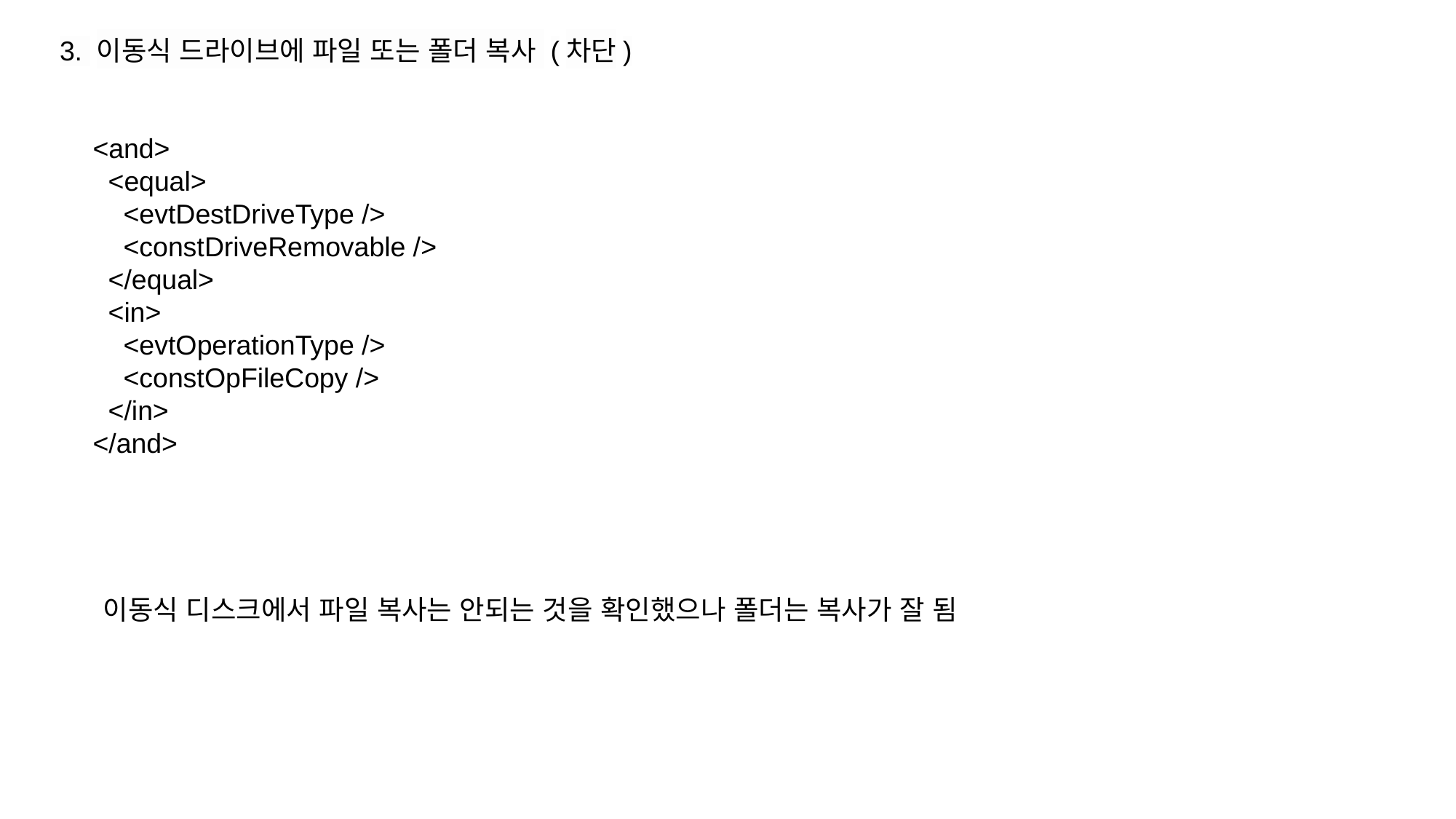

3. 이동식 드라이브에 파일 또는 폴더 복사 (차단)
<and>
  <equal>
    <evtDestDriveType />
    <constDriveRemovable />
  </equal>
  <in>
    <evtOperationType />
    <constOpFileCopy />
  </in>
</and>
이동식 디스크에서 파일 복사는 안되는 것을 확인했으나 폴더는 복사가 잘 됨